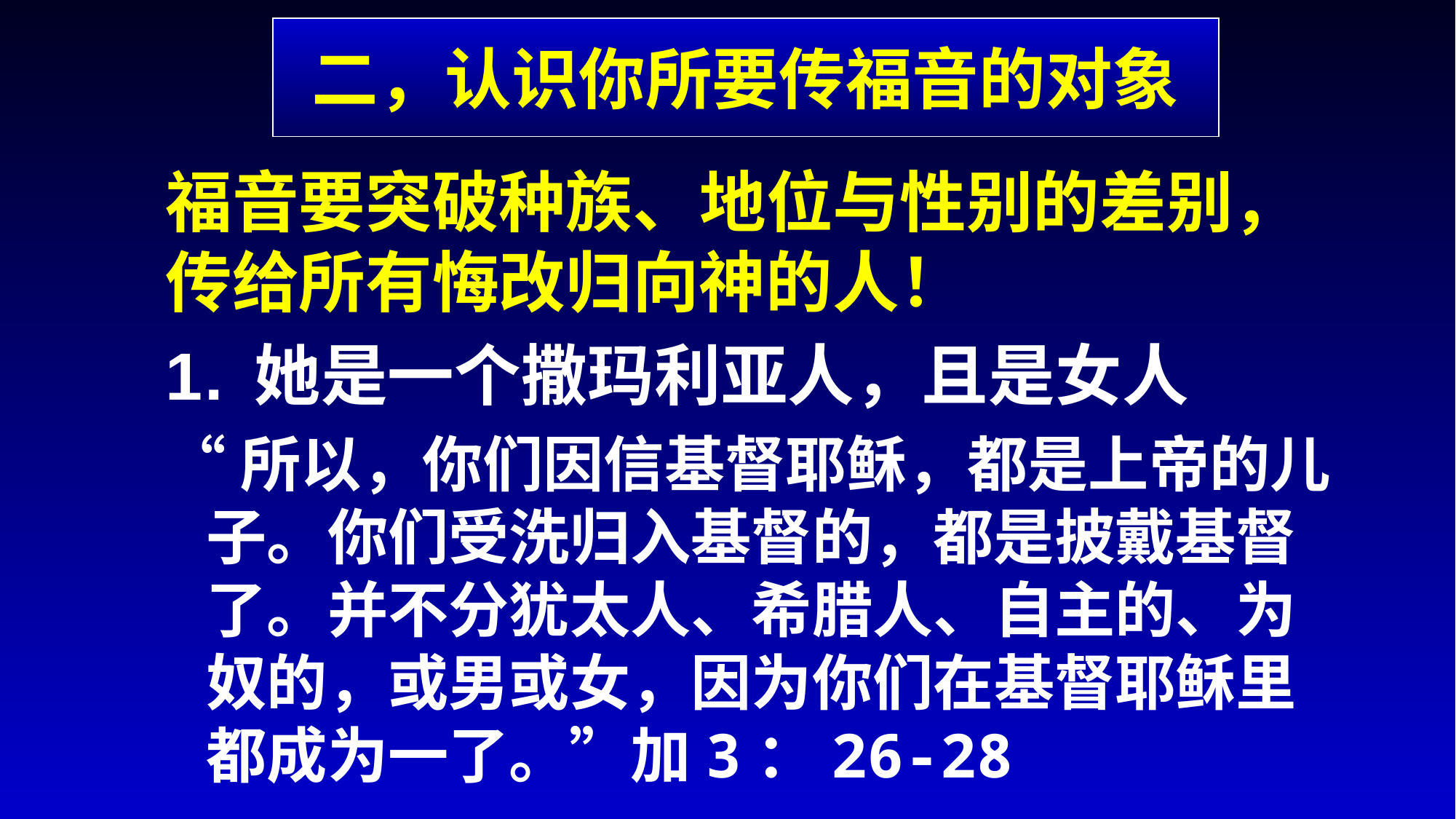

# 二，认识你所要传福音的对象
福音要突破种族、地位与性别的差别，传给所有悔改归向神的人！
她是一个撒玛利亚人，且是女人
“所以，你们因信基督耶稣，都是上帝的儿子。你们受洗归入基督的，都是披戴基督了。并不分犹太人、希腊人、自主的、为奴的，或男或女，因为你们在基督耶稣里都成为一了。”加3：26-28